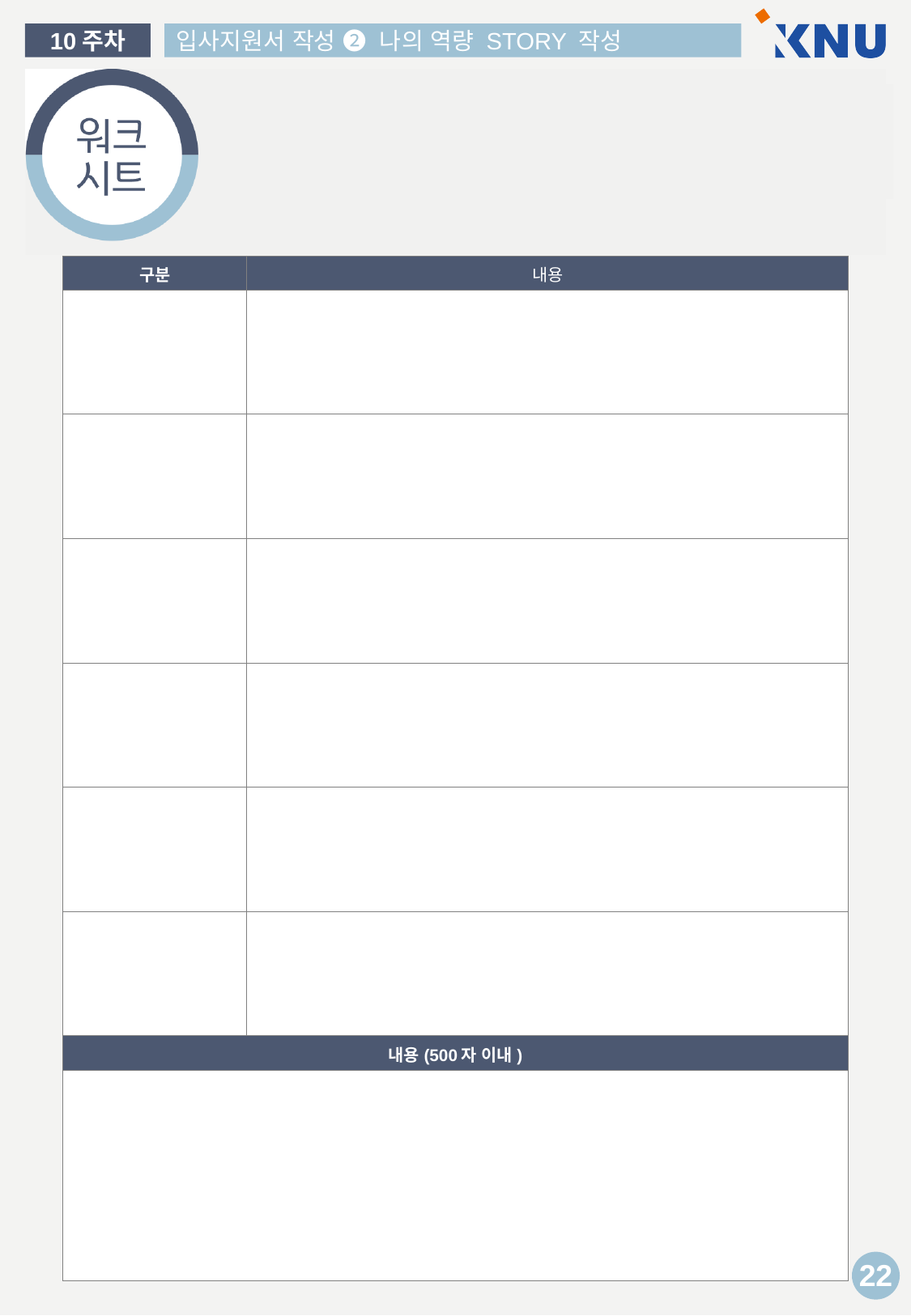

| 구분 | 내용 |
| --- | --- |
|  |  |
|  |  |
|  |  |
|  |  |
|  |  |
|  |  |
| 내용(500자 이내) |  |
|  |  |
22